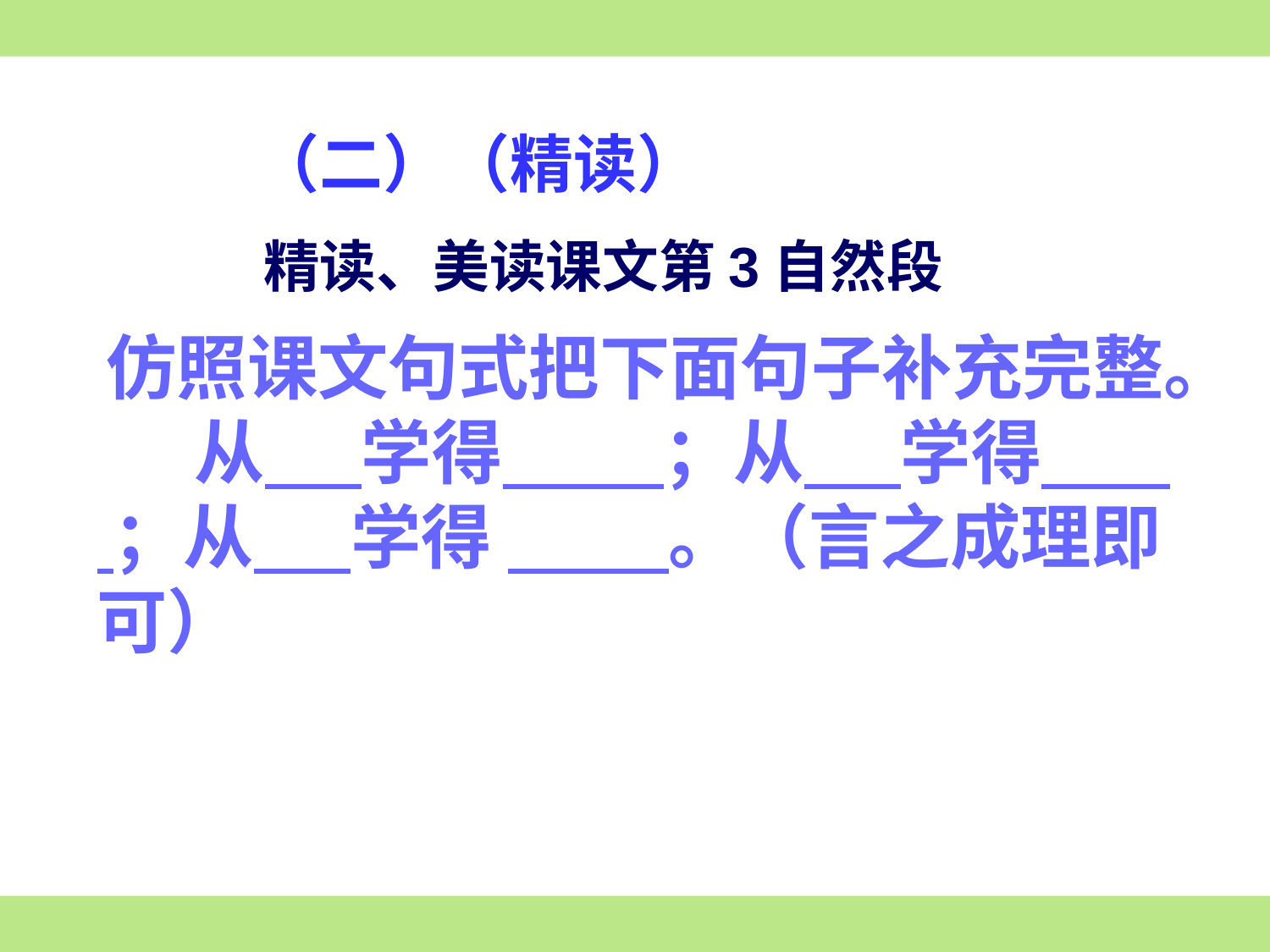

（二）（精读）
精读、美读课文第3自然段
仿照课文句式把下面句子补充完整。
     从      学得          ；从      学得          ；从      学得           。（言之成理即可）